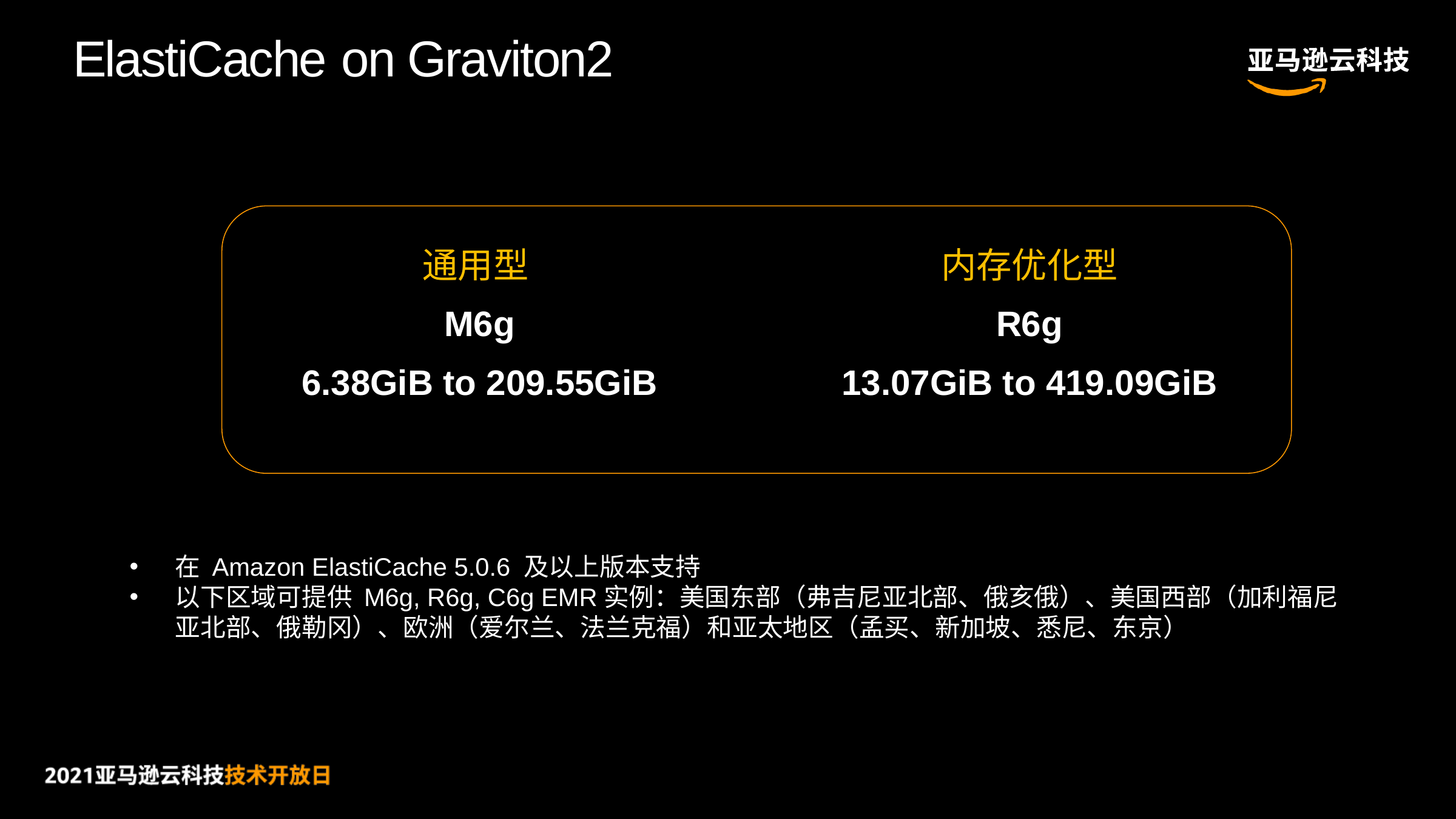

# ElastiCache on Graviton2

内存优化型
R6g
13.07GiB to 419.09GiB
通用型
M6g
6.38GiB to 209.55GiB
在 Amazon ElastiCache 5.0.6 及以上版本支持
以下区域可提供 M6g, R6g, C6g EMR实例：美国东部（弗吉尼亚北部、俄亥俄）、美国西部（加利福尼亚北部、俄勒冈）、欧洲（爱尔兰、法兰克福）和亚太地区（孟买、新加坡、悉尼、东京）